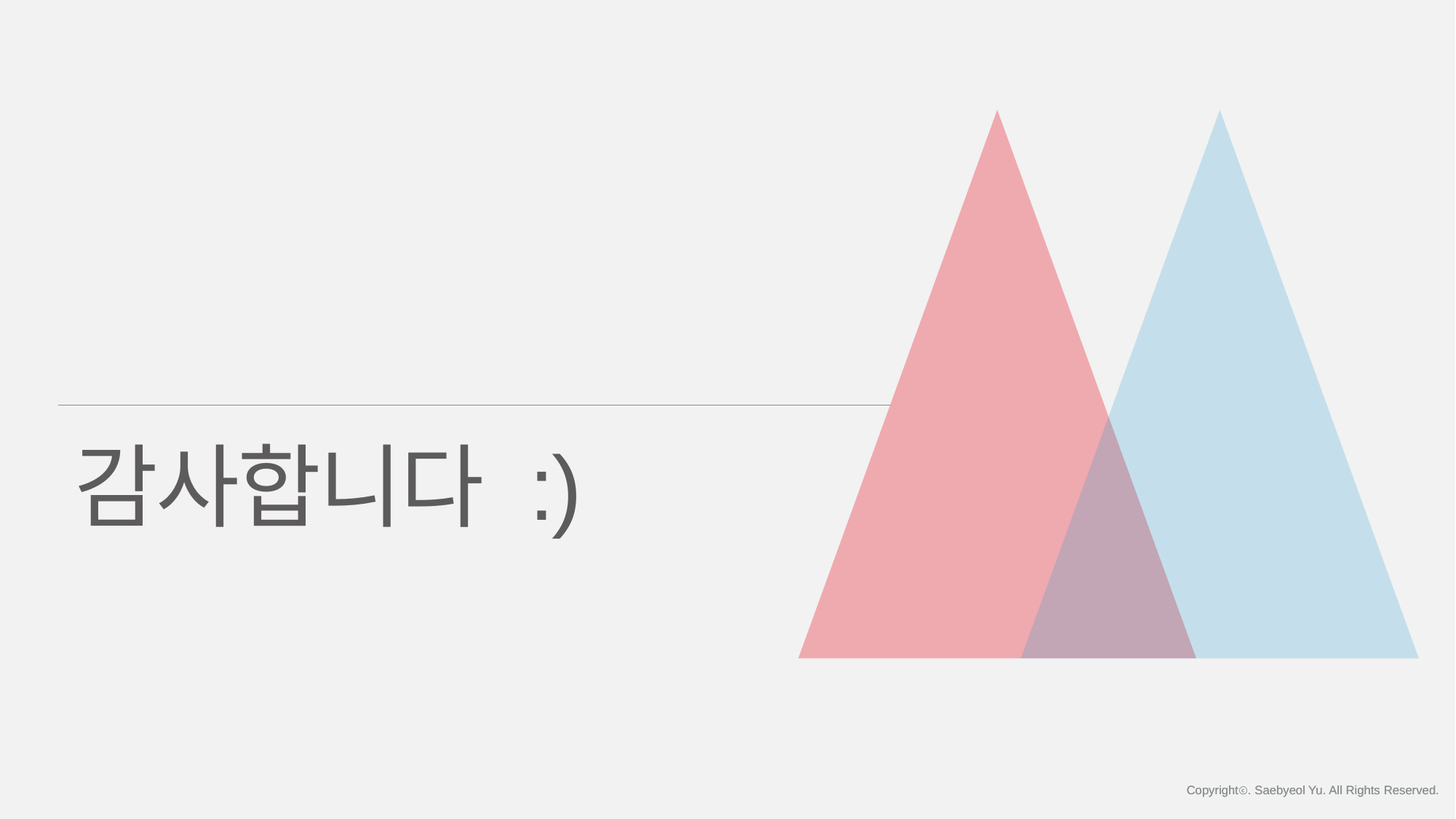

감사합니다 :)
Copyrightⓒ. Saebyeol Yu. All Rights Reserved.